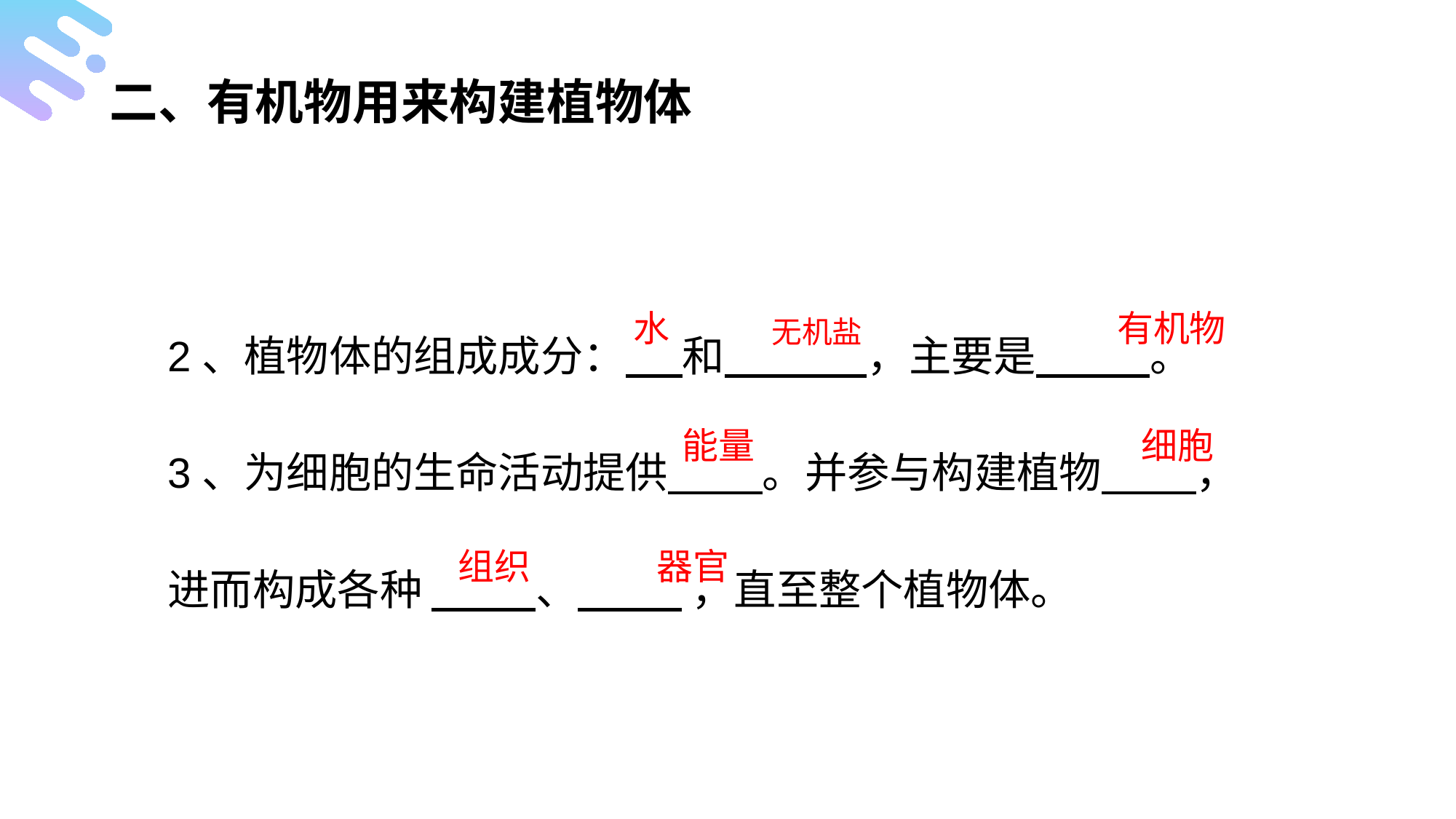

二、有机物用来构建植物体
2、植物体的组成成分：      和               ，主要是            。
3、为细胞的生命活动提供          。并参与构建植物          ，
进而构成各种            、            ，直至整个植物体。

水
有机物
无机盐
能量
细胞
组织
器官